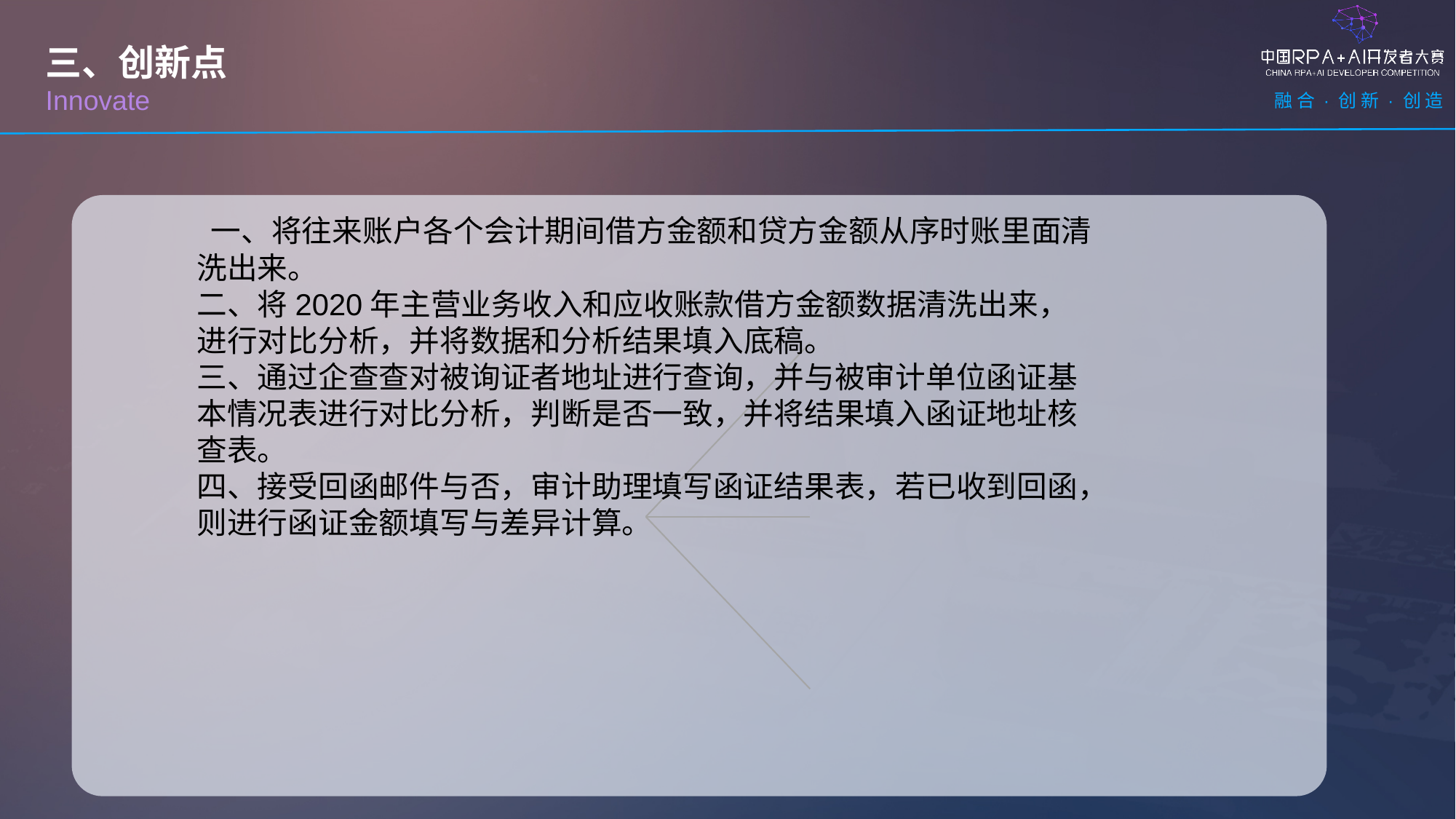

三、创新点
Innovate

 一、将往来账户各个会计期间借方金额和贷方金额从序时账里面清洗出来。
二、将2020年主营业务收入和应收账款借方金额数据清洗出来，进行对比分析，并将数据和分析结果填入底稿。
三、通过企查查对被询证者地址进行查询，并与被审计单位函证基本情况表进行对比分析，判断是否一致，并将结果填入函证地址核查表。
四、接受回函邮件与否，审计助理填写函证结果表，若已收到回函，则进行函证金额填写与差异计算。